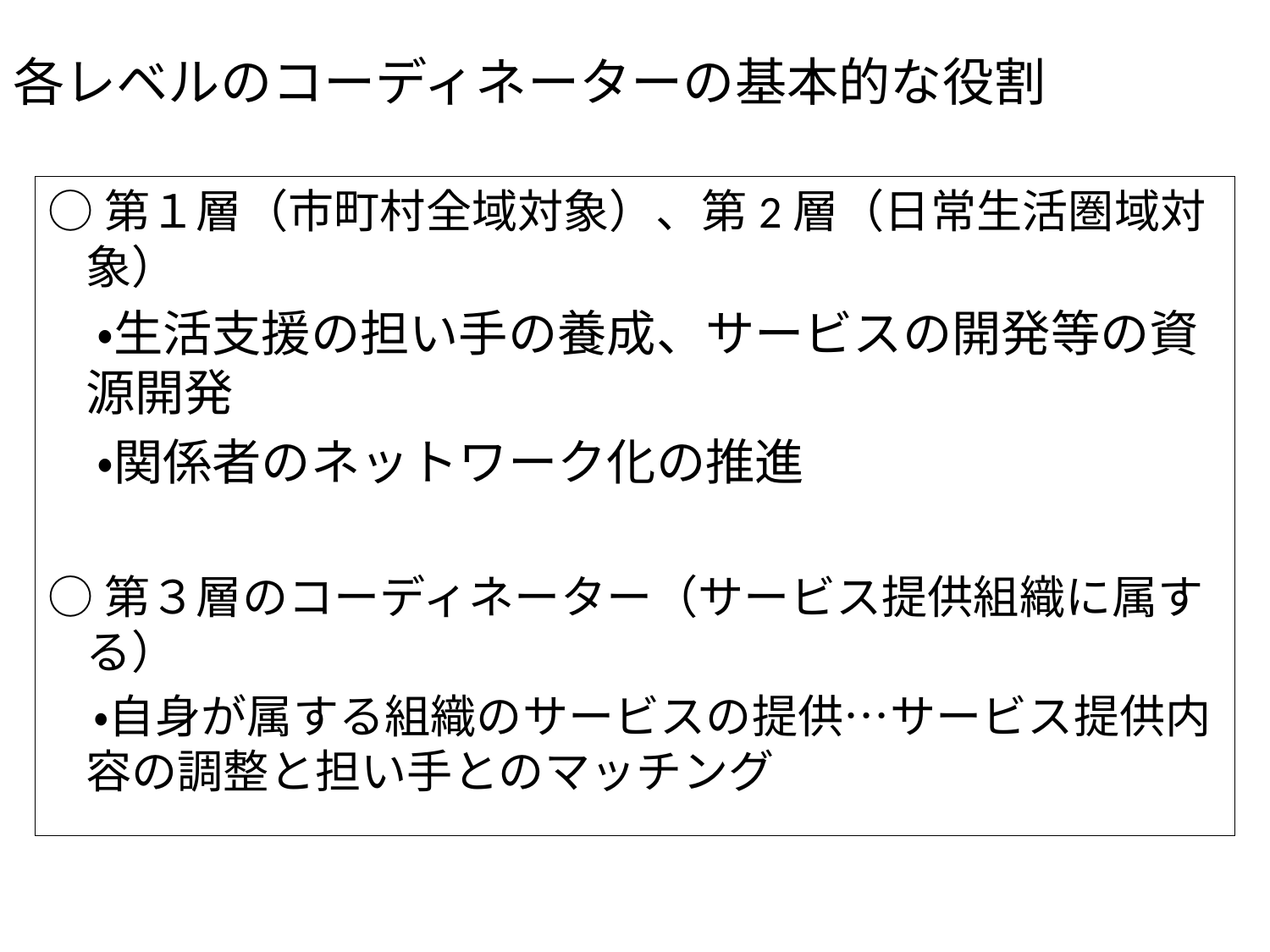

各レベルのコーディネーターの基本的な役割
○第１層（市町村全域対象）、第2層（日常生活圏域対象）
　・生活支援の担い手の養成、サービスの開発等の資源開発
　・関係者のネットワーク化の推進

○第３層のコーディネーター（サービス提供組織に属する）
　・自身が属する組織のサービスの提供…サービス提供内容の調整と担い手とのマッチング